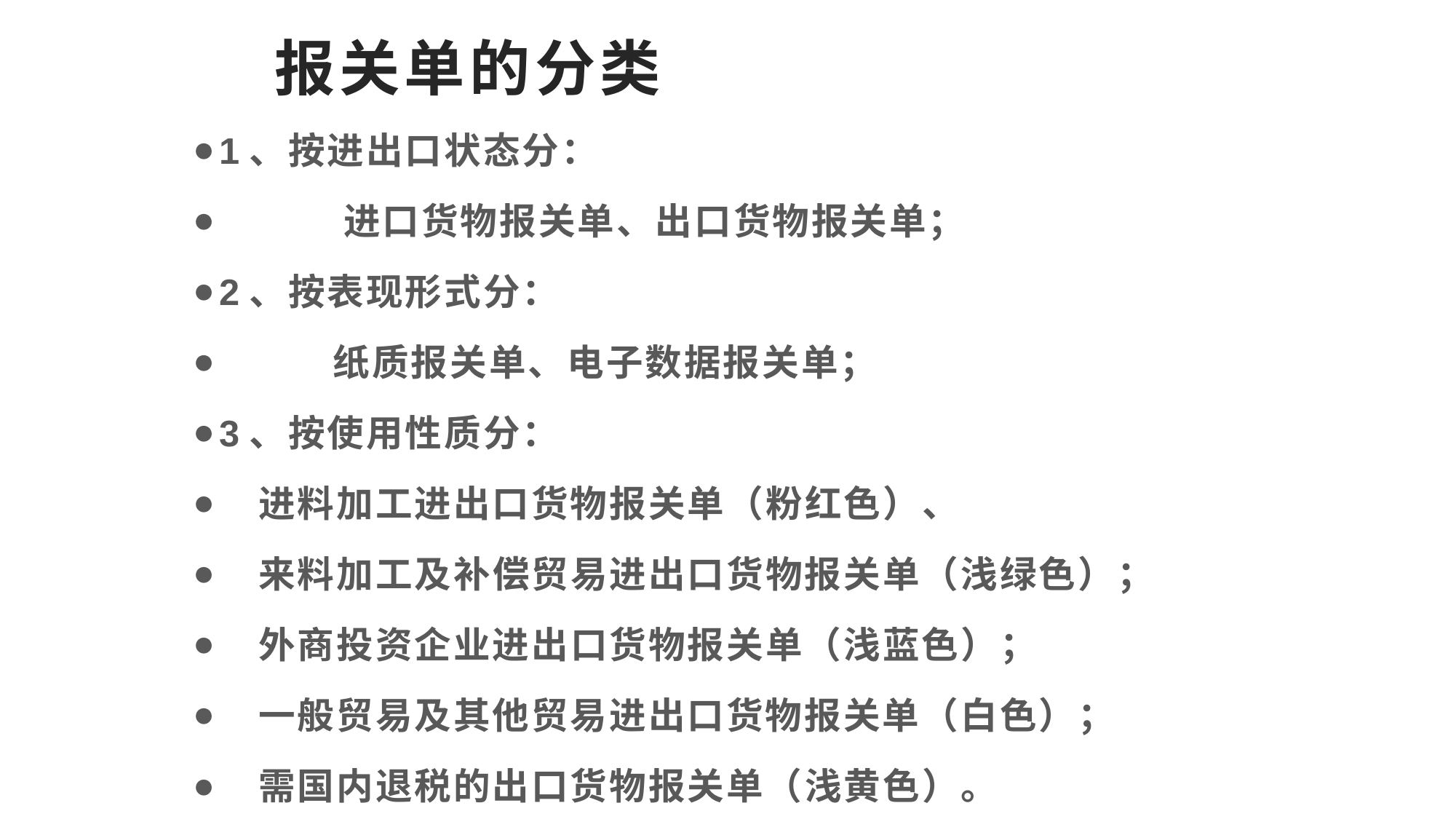

# 报关单的分类
1、按进出口状态分：
           进口货物报关单、出口货物报关单；
2、按表现形式分：
          纸质报关单、电子数据报关单；
3、按使用性质分：
   进料加工进出口货物报关单（粉红色）、
   来料加工及补偿贸易进出口货物报关单（浅绿色）；
   外商投资企业进出口货物报关单（浅蓝色）；
   一般贸易及其他贸易进出口货物报关单（白色）；
   需国内退税的出口货物报关单（浅黄色）。